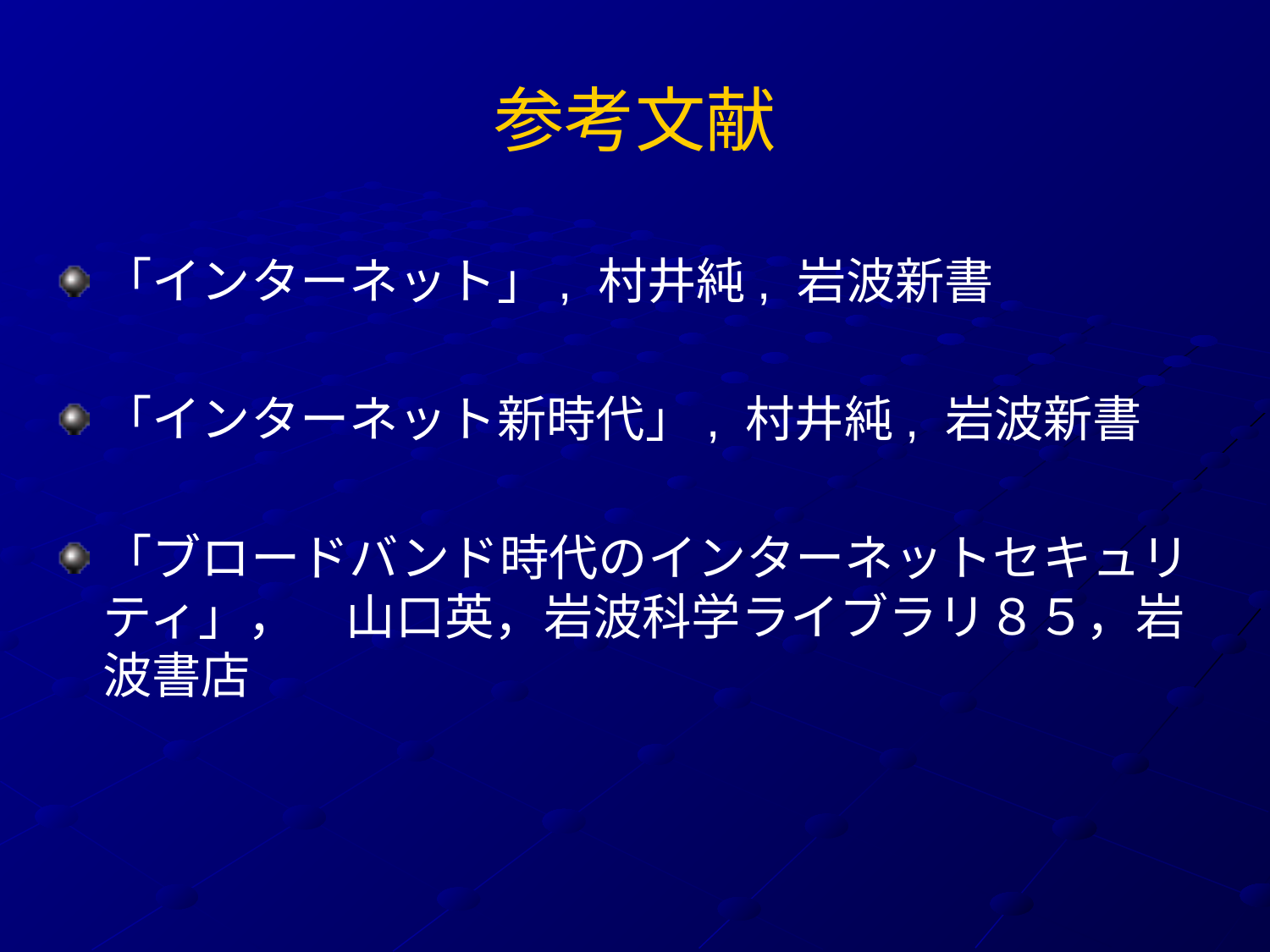

# 参考文献
「インターネット」, 村井純, 岩波新書

「インターネット新時代」, 村井純, 岩波新書

「ブロードバンド時代のインターネットセキュリティ」，　山口英，岩波科学ライブラリ８５，岩波書店